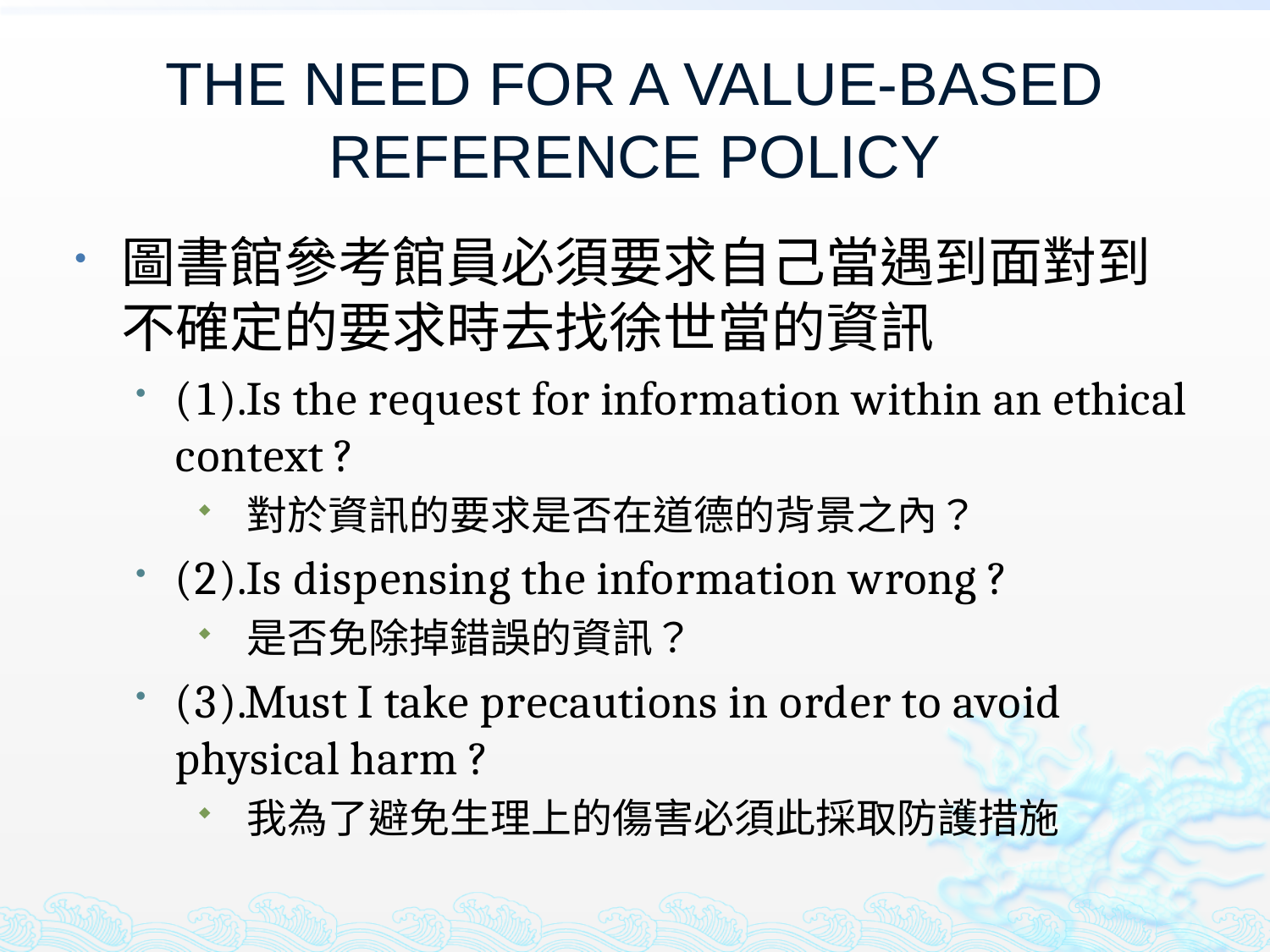

# THE NEED FOR A VALUE-BASED REFERENCE POLICY
圖書館參考館員必須要求自己當遇到面對到不確定的要求時去找徐世當的資訊
(1).Is the request for information within an ethical context ?
 對於資訊的要求是否在道德的背景之內？
(2).Is dispensing the information wrong ?
 是否免除掉錯誤的資訊？
(3).Must I take precautions in order to avoid physical harm ?
 我為了避免生理上的傷害必須此採取防護措施